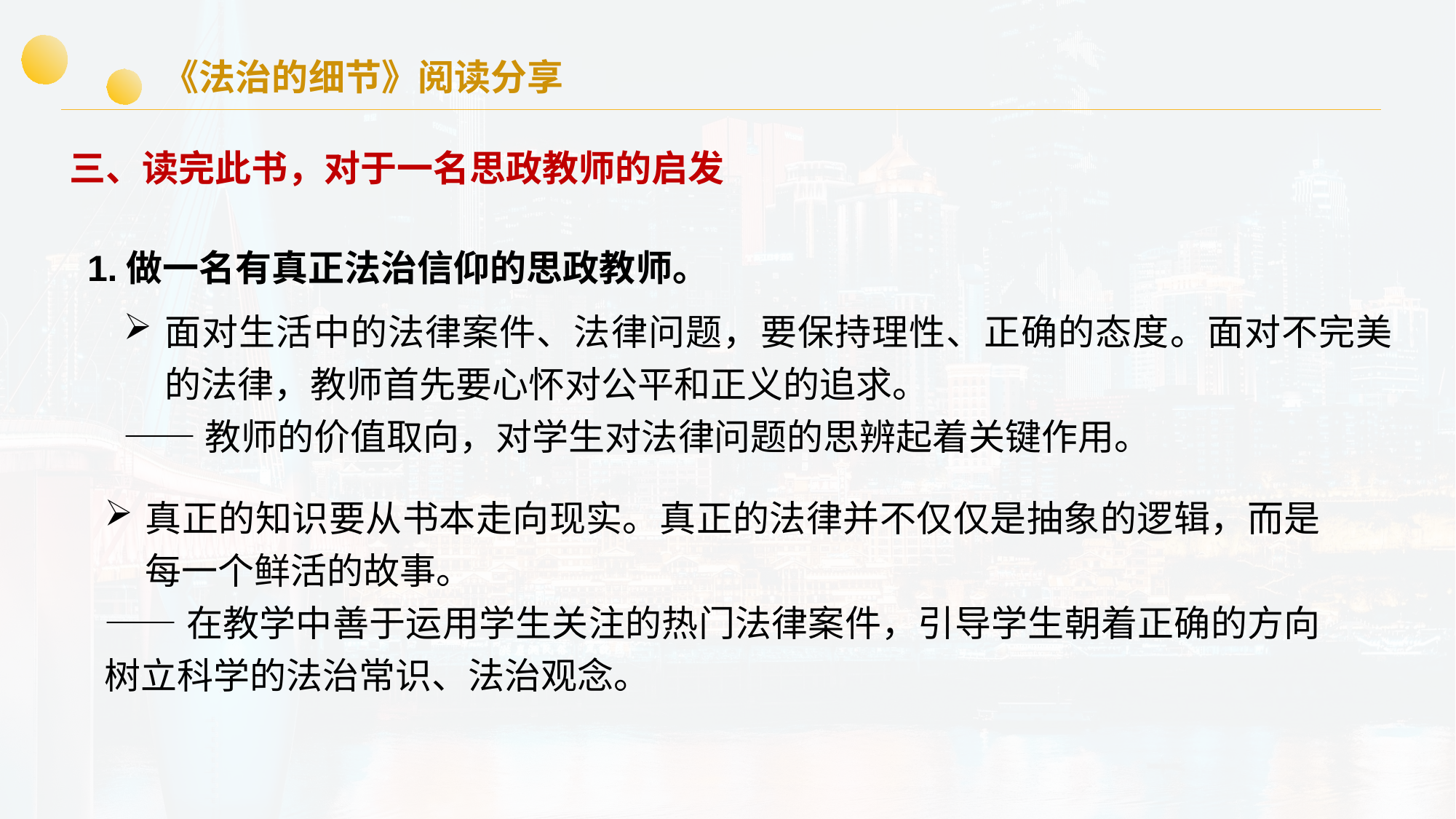

《法治的细节》阅读分享
三、读完此书，对于一名思政教师的启发
1.做一名有真正法治信仰的思政教师。
面对生活中的法律案件、法律问题，要保持理性、正确的态度。面对不完美的法律，教师首先要心怀对公平和正义的追求。
——教师的价值取向，对学生对法律问题的思辨起着关键作用。
真正的知识要从书本走向现实。真正的法律并不仅仅是抽象的逻辑，而是每一个鲜活的故事。
——在教学中善于运用学生关注的热门法律案件，引导学生朝着正确的方向树立科学的法治常识、法治观念。